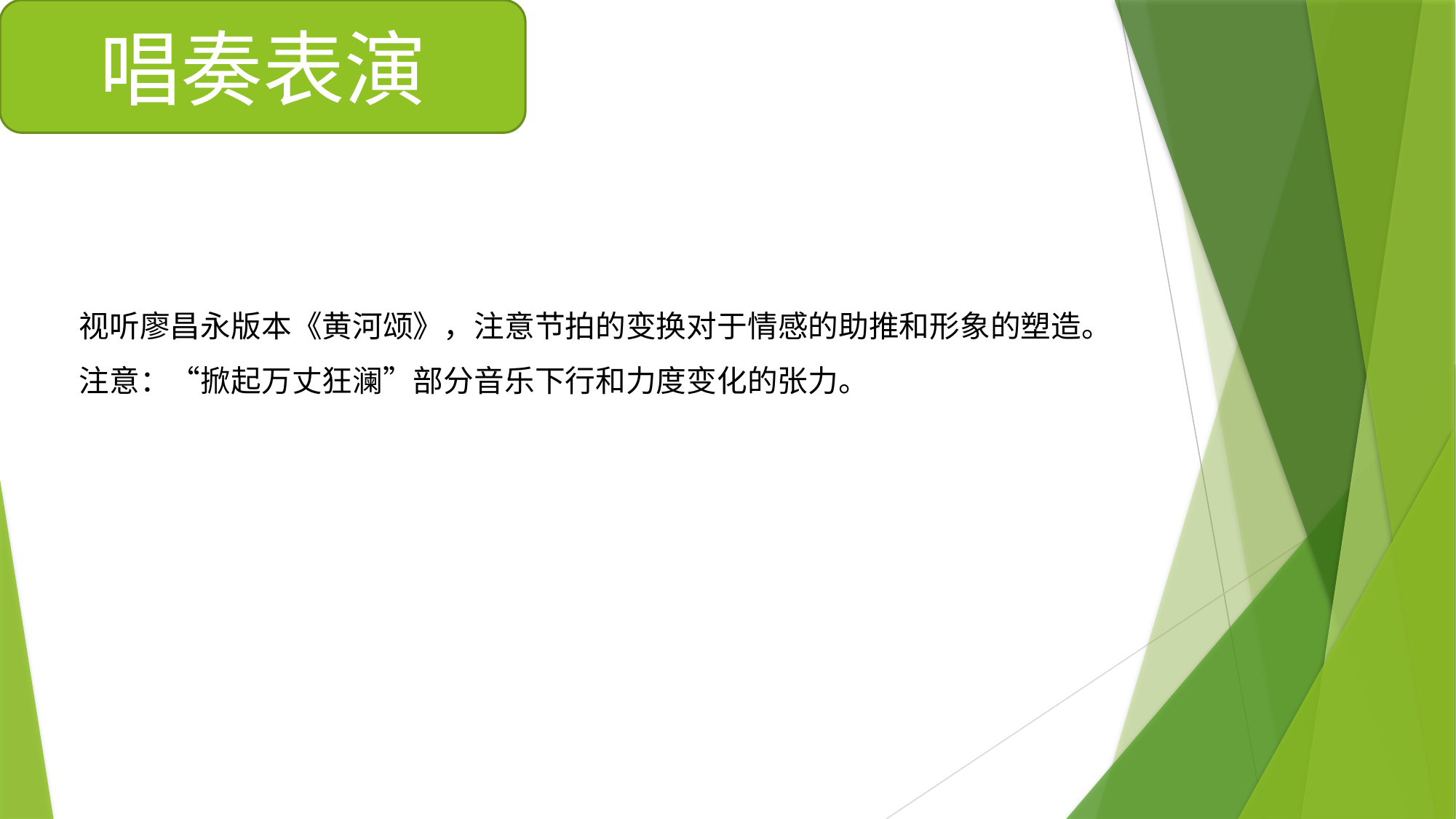

唱奏表演
视听廖昌永版本《黄河颂》，注意节拍的变换对于情感的助推和形象的塑造。
注意：“掀起万丈狂澜”部分音乐下行和力度变化的张力。